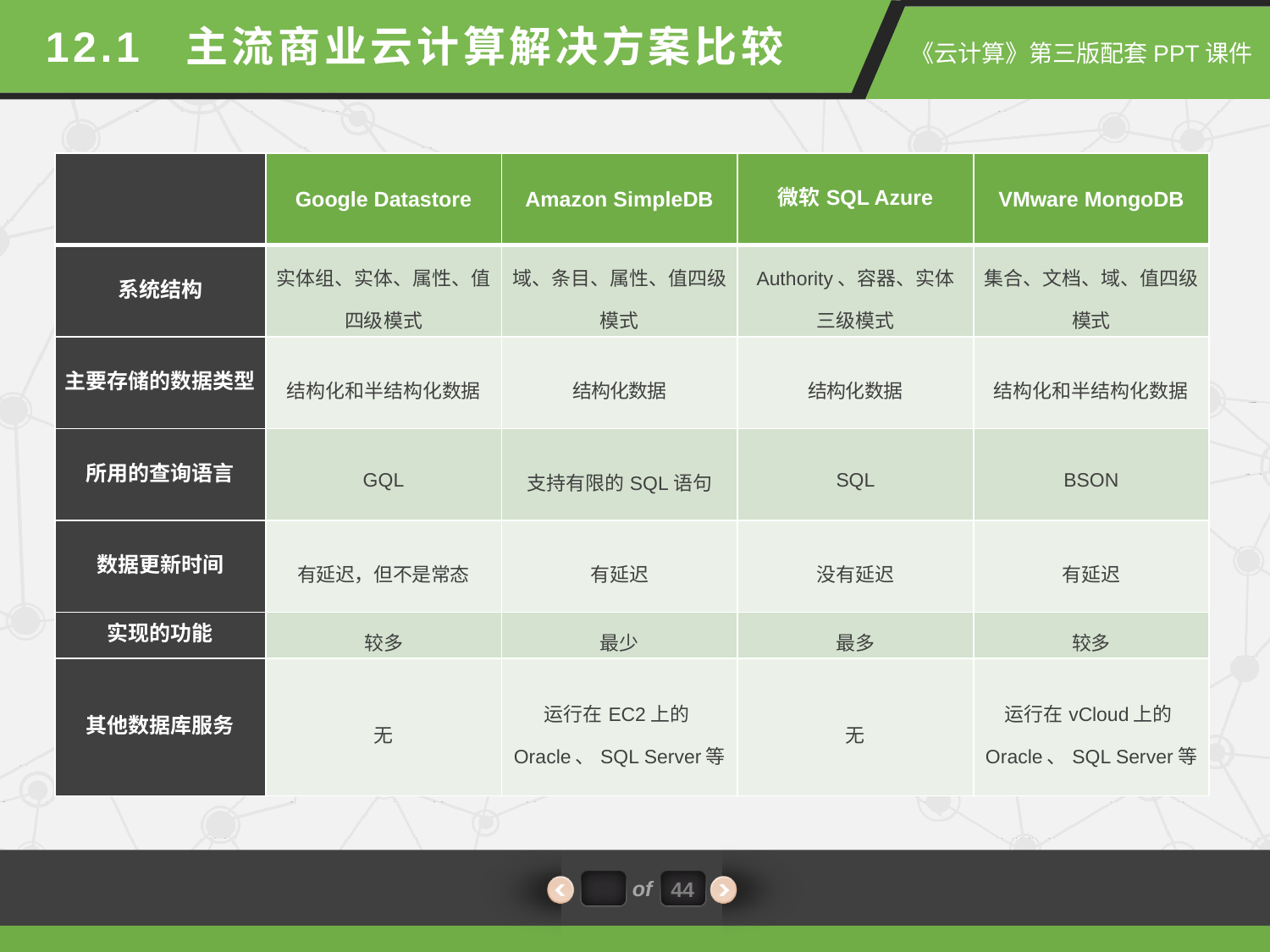

12.1  主流商业云计算解决方案比较
|  | Google Datastore | Amazon SimpleDB | 微软SQL Azure | VMware MongoDB |
| --- | --- | --- | --- | --- |
| 系统结构 | 实体组、实体、属性、值四级模式 | 域、条目、属性、值四级模式 | Authority、容器、实体三级模式 | 集合、文档、域、值四级模式 |
| 主要存储的数据类型 | 结构化和半结构化数据 | 结构化数据 | 结构化数据 | 结构化和半结构化数据 |
| 所用的查询语言 | GQL | 支持有限的SQL语句 | SQL | BSON |
| 数据更新时间 | 有延迟，但不是常态 | 有延迟 | 没有延迟 | 有延迟 |
| 实现的功能 | 较多 | 最少 | 最多 | 较多 |
| 其他数据库服务 | 无 | 运行在EC2上的Oracle、SQL Server等 | 无 | 运行在vCloud上的Oracle、SQL Server等 |
19